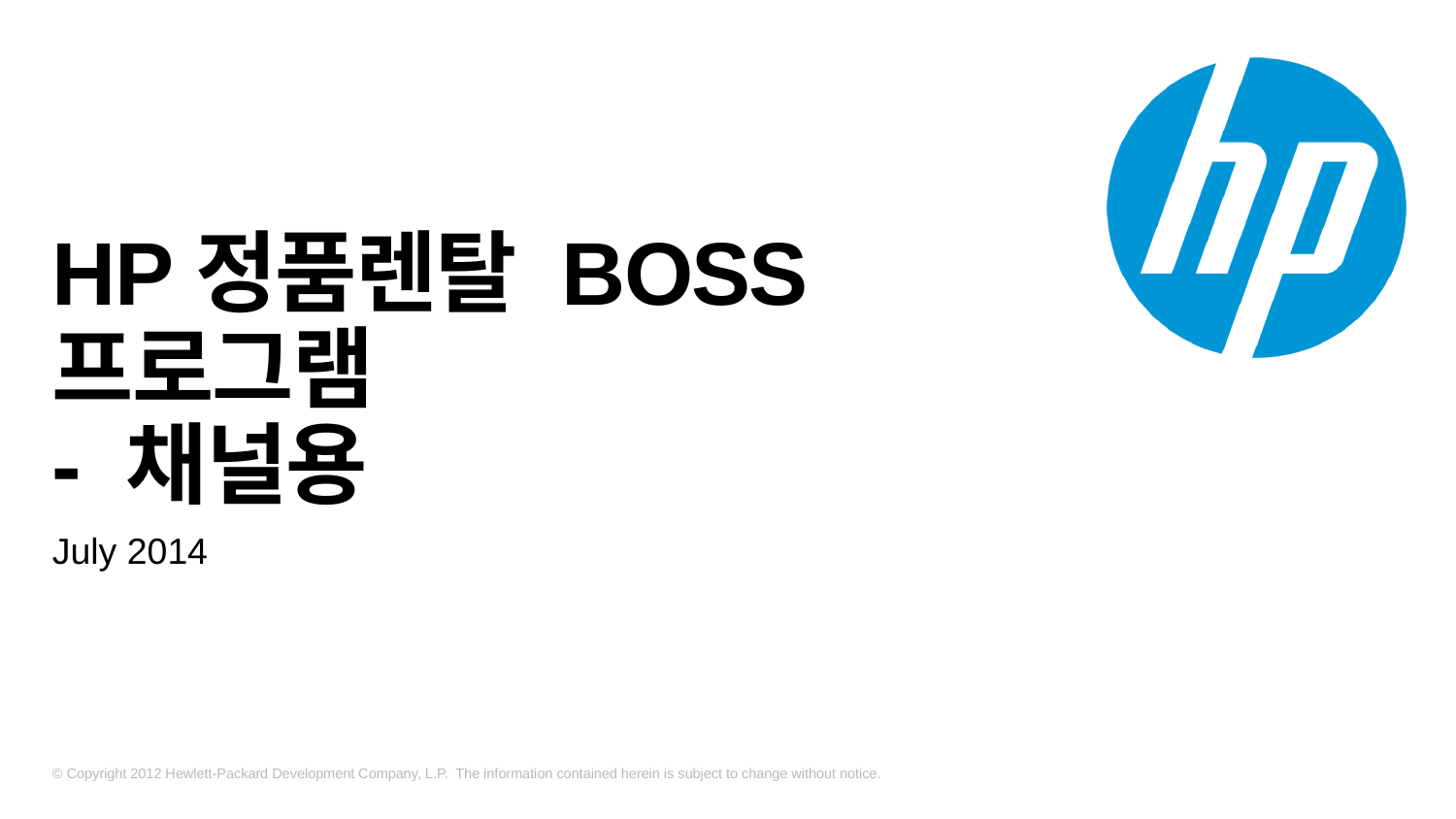

# HP정품렌탈 BOSS 프로그램 - 채널용
July 2014